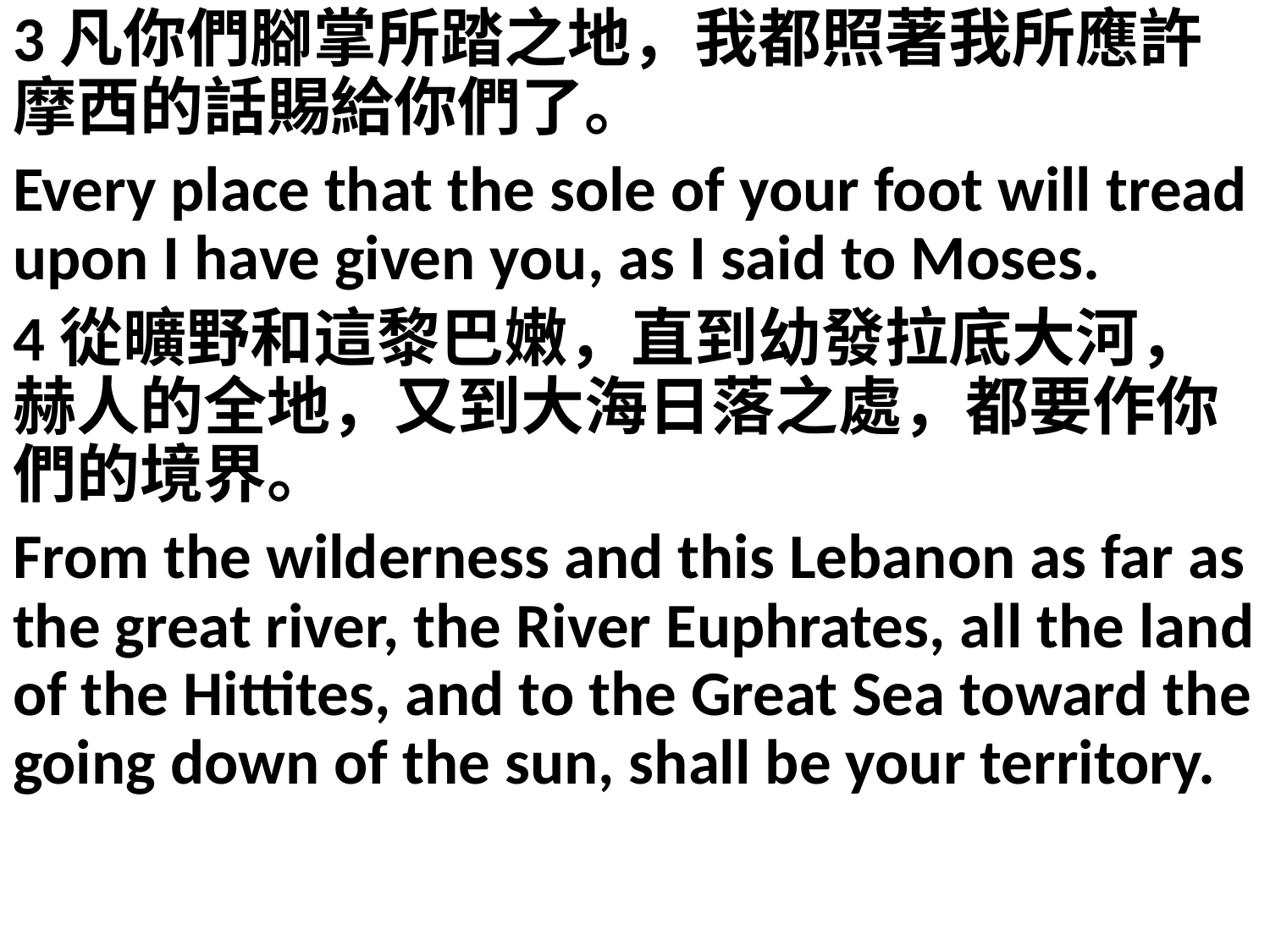

3凡你們腳掌所踏之地，我都照著我所應許摩西的話賜給你們了。
Every place that the sole of your foot will tread upon I have given you, as I said to Moses.
4從曠野和這黎巴嫩，直到幼發拉底大河，赫人的全地，又到大海日落之處，都要作你們的境界。
From the wilderness and this Lebanon as far as the great river, the River Euphrates, all the land of the Hittites, and to the Great Sea toward the going down of the sun, shall be your territory.